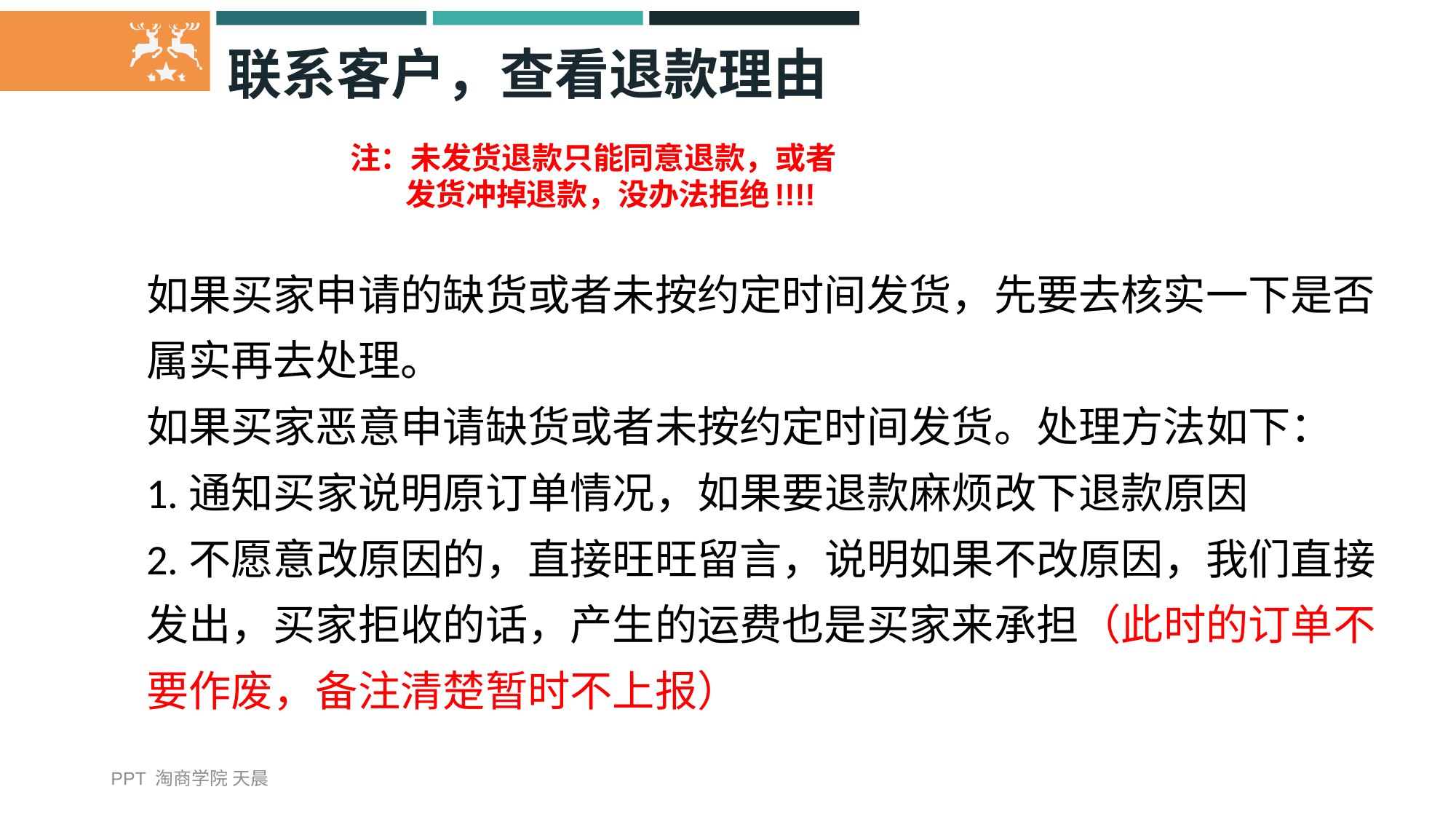

# 联系客户，查看退款理由
注：未发货退款只能同意退款，或者
     发货冲掉退款，没办法拒绝!!!!
如果买家申请的缺货或者未按约定时间发货，先要去核实一下是否属实再去处理。
如果买家恶意申请缺货或者未按约定时间发货。处理方法如下：
1.通知买家说明原订单情况，如果要退款麻烦改下退款原因
2.不愿意改原因的，直接旺旺留言，说明如果不改原因，我们直接发出，买家拒收的话，产生的运费也是买家来承担（此时的订单不要作废，备注清楚暂时不上报）

PPT 淘商学院 天晨